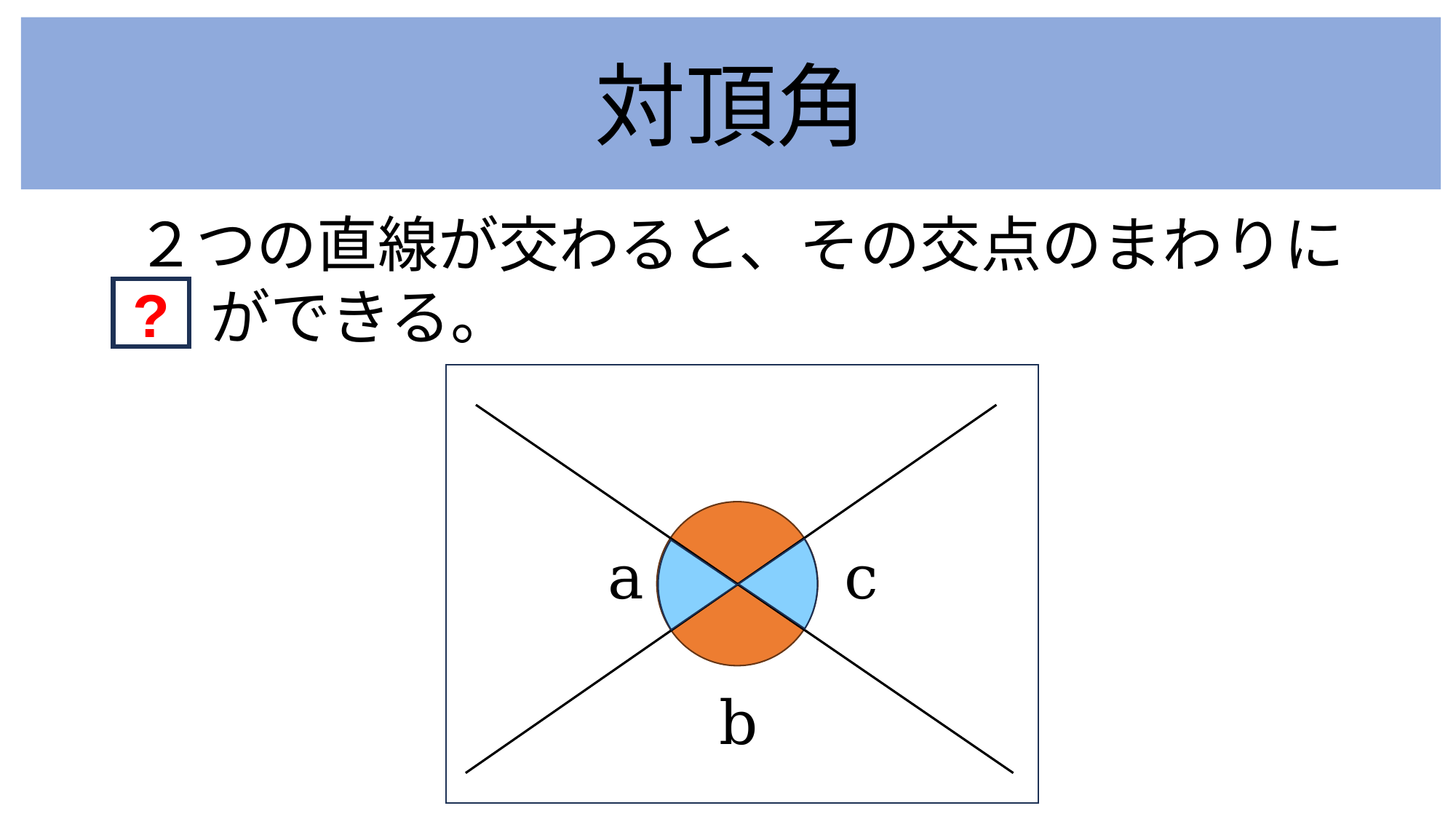

対頂角
２つの直線が交わると、その交点のまわりに
角 ができる。
?

a
c
b